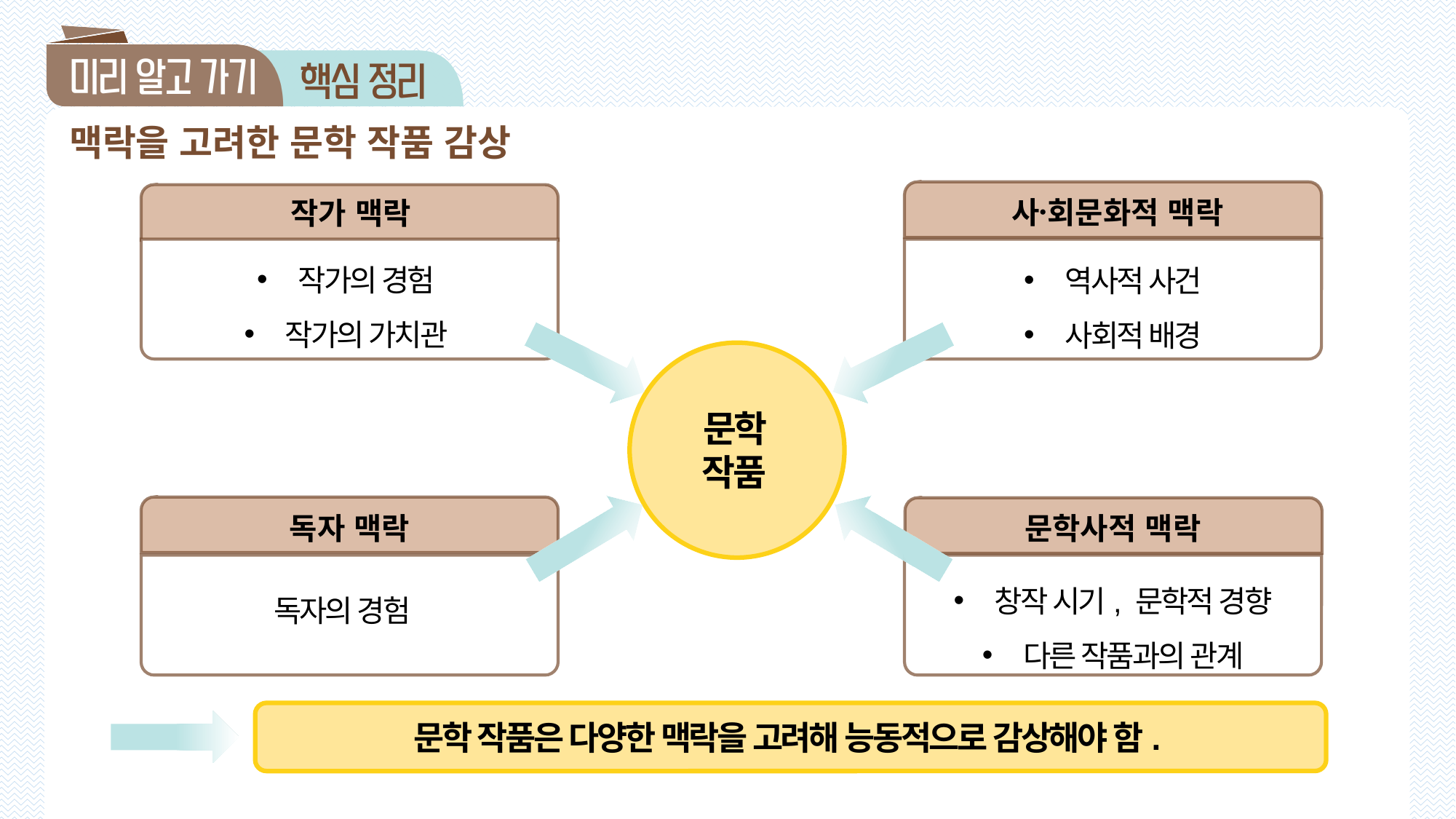

맥락을 고려한 문학 작품 감상

사회〮문화적 맥락
작가 맥락
작가의 경험
작가의 가치관
역사적 사건
사회적 배경

문학 작품

독자 맥락
문학사적 맥락

창작 시기, 문학적 경향
다른 작품과의 관계
독자의 경험

문학 작품은 다양한 맥락을 고려해 능동적으로 감상해야 함.